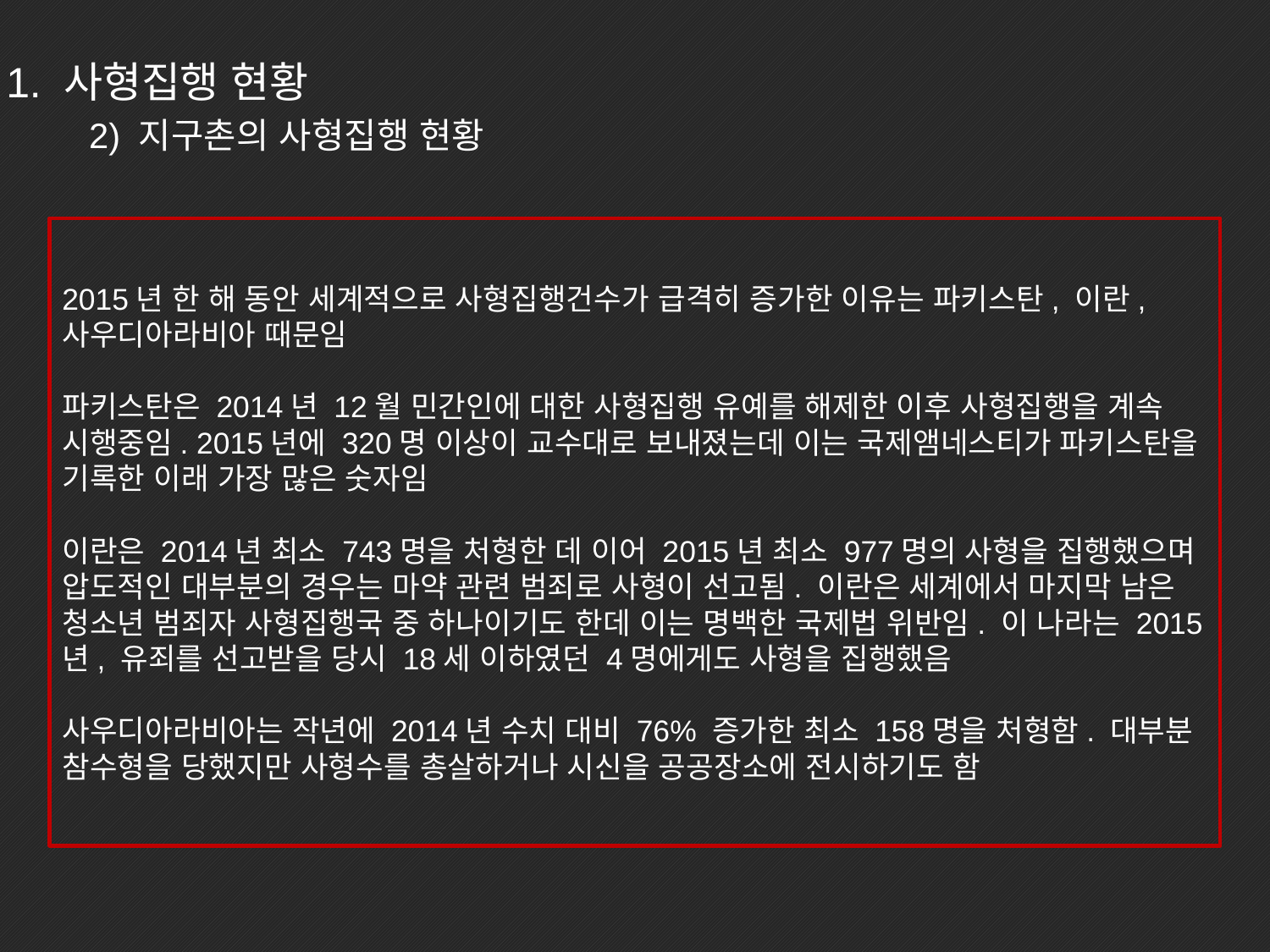

1. 사형집행 현황
       2) 지구촌의 사형집행 현황
2015년 한 해 동안 세계적으로 사형집행건수가 급격히 증가한 이유는 파키스탄, 이란, 사우디아라비아 때문임

파키스탄은 2014년 12월 민간인에 대한 사형집행 유예를 해제한 이후 사형집행을 계속 시행중임. 2015년에 320명 이상이 교수대로 보내졌는데 이는 국제앰네스티가 파키스탄을 기록한 이래 가장 많은 숫자임

이란은 2014년 최소 743명을 처형한 데 이어 2015년 최소 977명의 사형을 집행했으며 압도적인 대부분의 경우는 마약 관련 범죄로 사형이 선고됨. 이란은 세계에서 마지막 남은 청소년 범죄자 사형집행국 중 하나이기도 한데 이는 명백한 국제법 위반임. 이 나라는 2015년, 유죄를 선고받을 당시 18세 이하였던 4명에게도 사형을 집행했음

사우디아라비아는 작년에 2014년 수치 대비 76% 증가한 최소 158명을 처형함. 대부분 참수형을 당했지만 사형수를 총살하거나 시신을 공공장소에 전시하기도 함